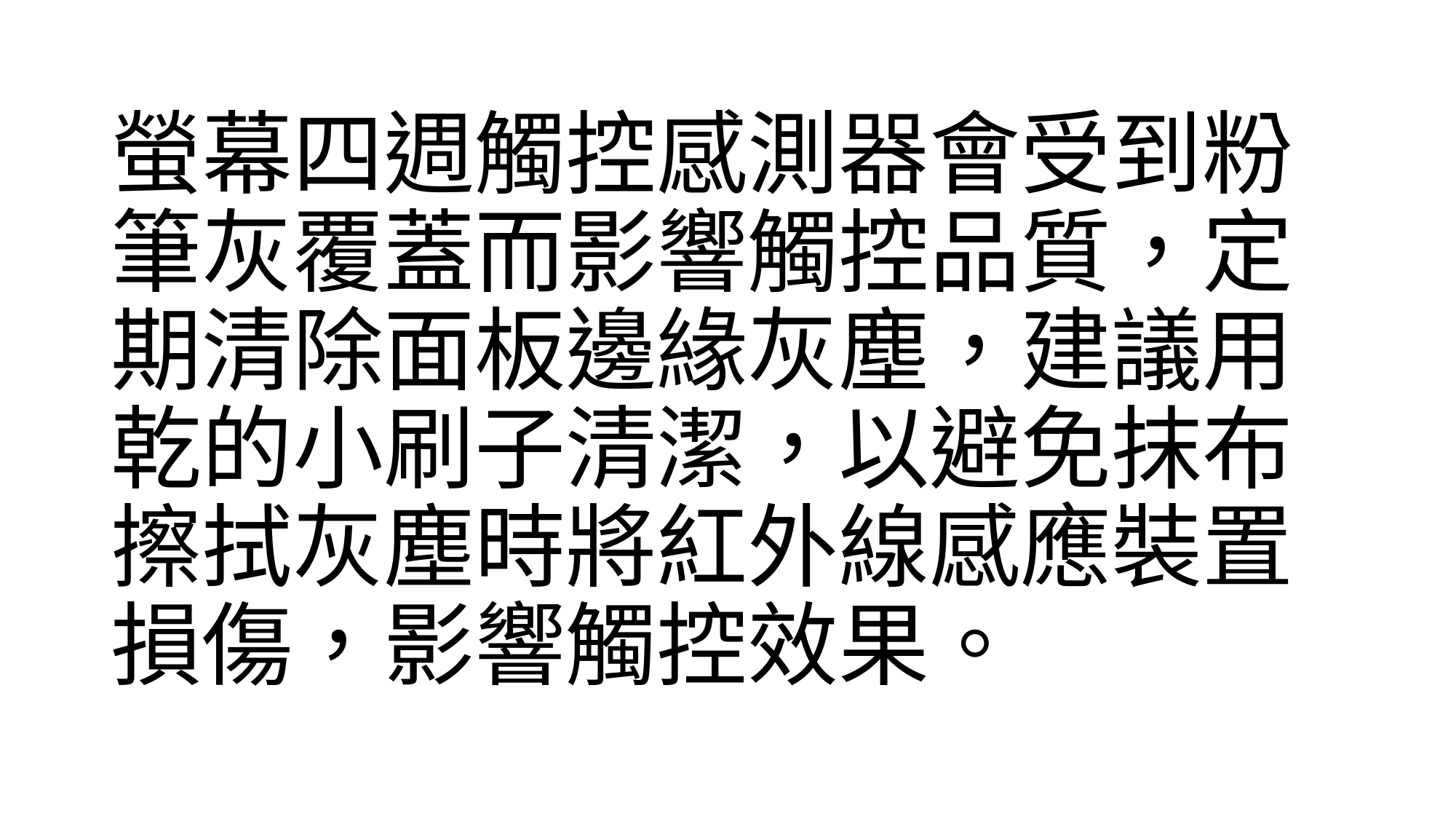

# 螢幕四週觸控感測器會受到粉筆灰覆蓋而影響觸控品質，定期清除面板邊緣灰塵，建議用乾的小刷子清潔，以避免抹布擦拭灰塵時將紅外線感應裝置損傷，影響觸控效果。